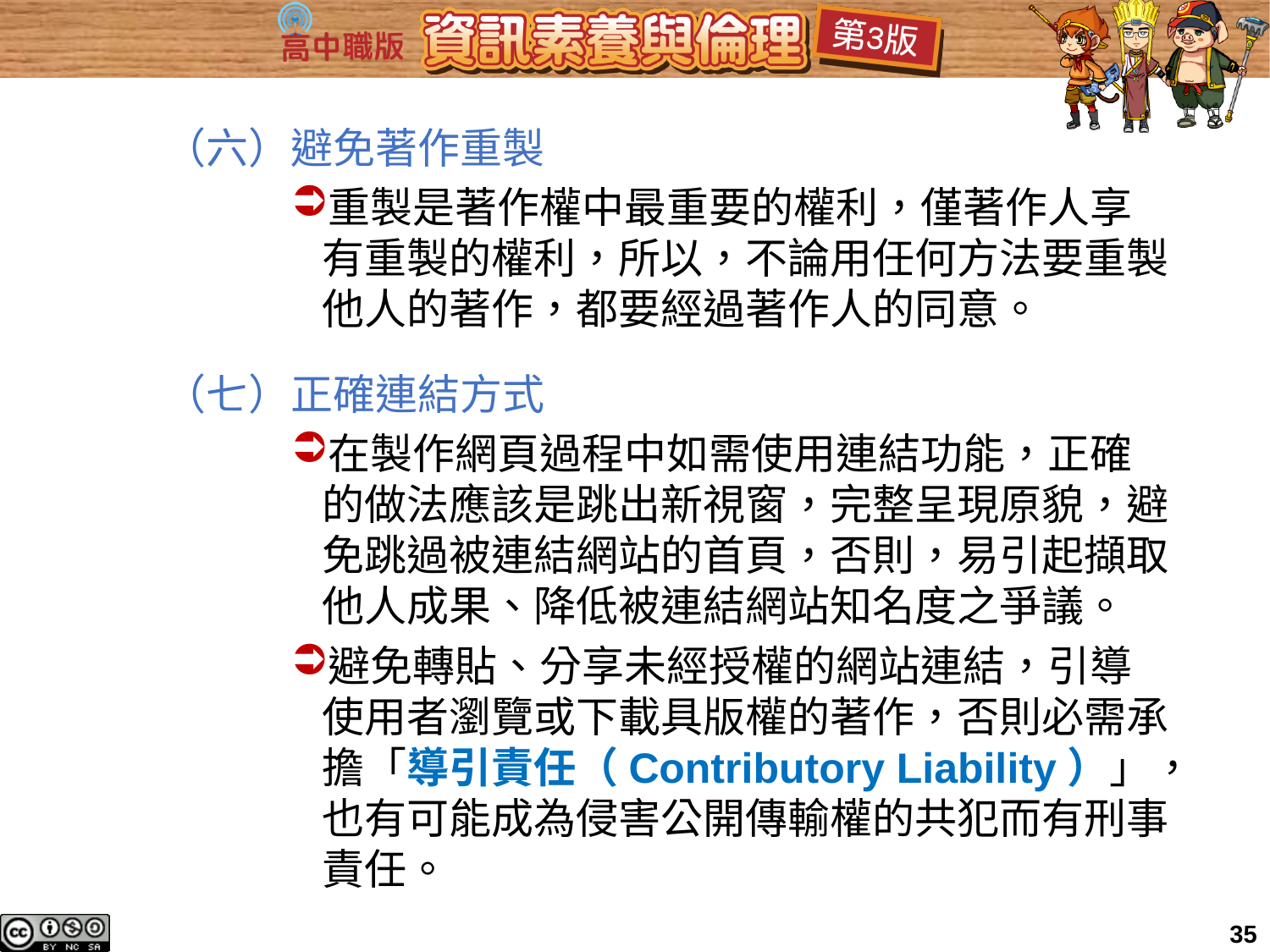

（六）避免著作重製
重製是著作權中最重要的權利，僅著作人享有重製的權利，所以，不論用任何方法要重製他人的著作，都要經過著作人的同意。
（七）正確連結方式
在製作網頁過程中如需使用連結功能，正確的做法應該是跳出新視窗，完整呈現原貌，避免跳過被連結網站的首頁，否則，易引起擷取他人成果、降低被連結網站知名度之爭議。
避免轉貼、分享未經授權的網站連結，引導使用者瀏覽或下載具版權的著作，否則必需承擔「導引責任（Contributory Liability）」，也有可能成為侵害公開傳輸權的共犯而有刑事責任。
35